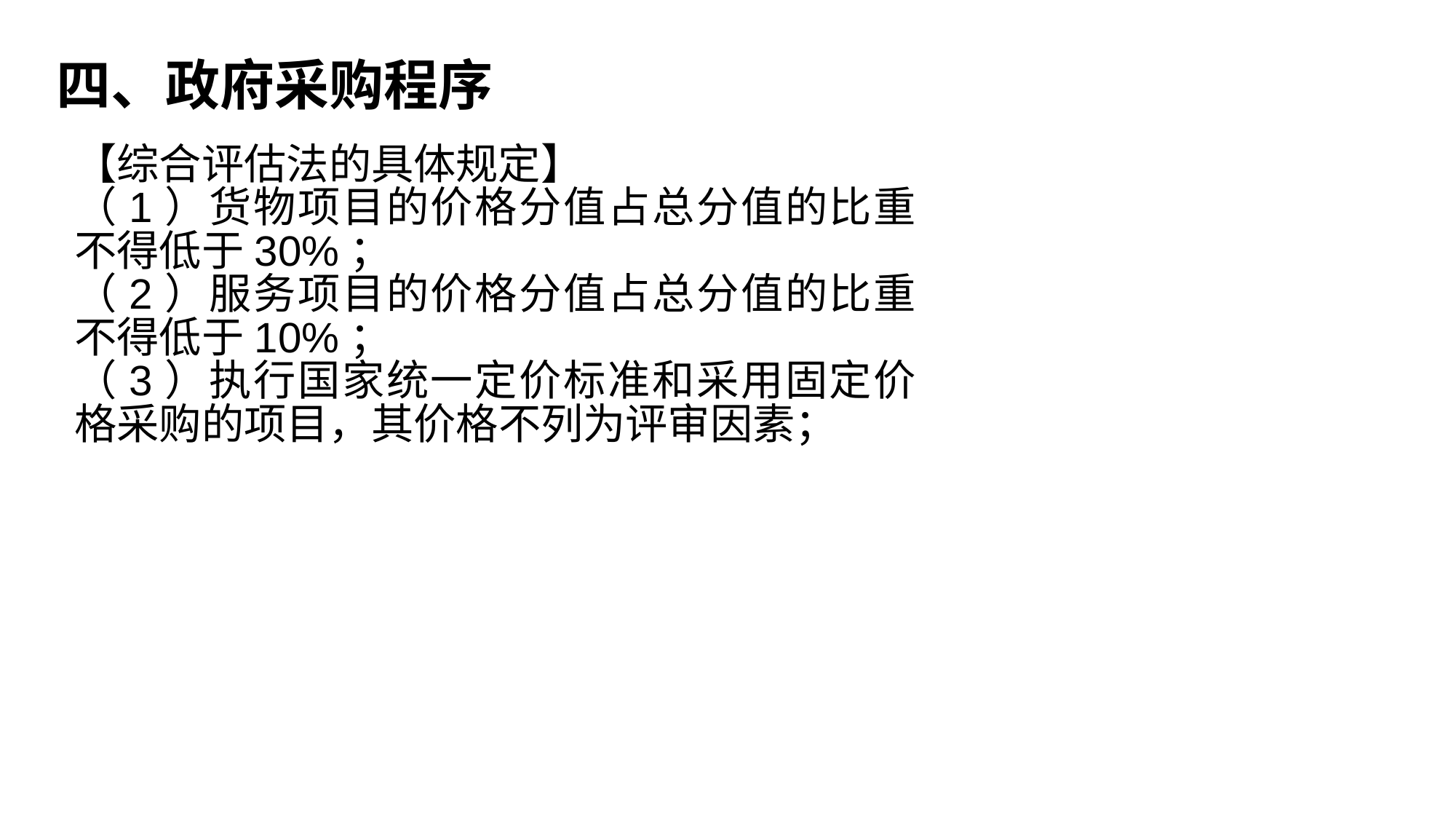

四、政府采购程序
【综合评估法的具体规定】
（1）货物项目的价格分值占总分值的比重不得低于30%；
（2）服务项目的价格分值占总分值的比重不得低于10%；
（3）执行国家统一定价标准和采用固定价格采购的项目，其价格不列为评审因素；